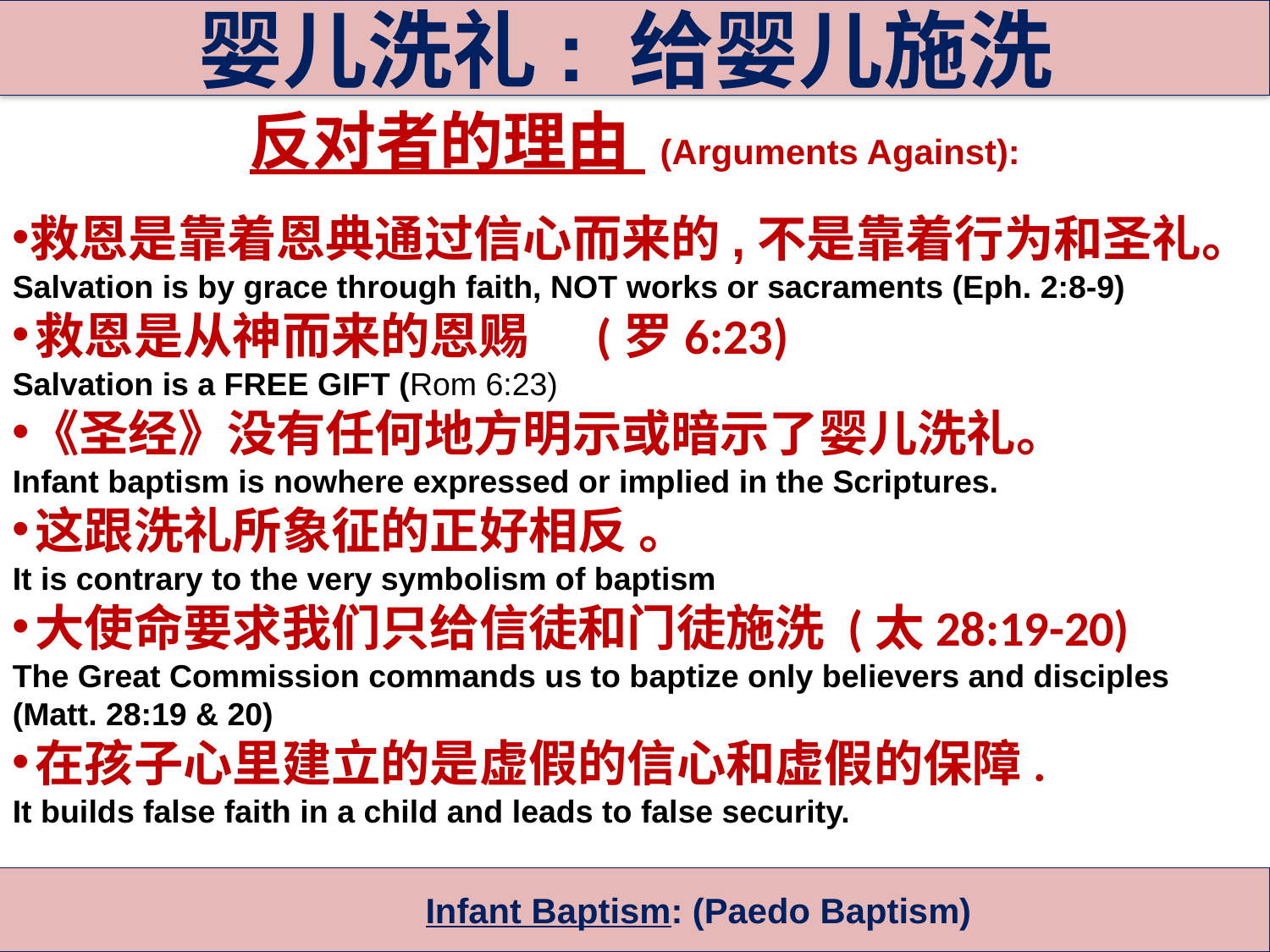

婴儿洗礼: 给婴儿施洗
反对者的理由 (Arguments Against):

救恩是靠着恩典通过信心而来的,不是靠着行为和圣礼。
Salvation is by grace through faith, NOT works or sacraments (Eph. 2:8-9)
救恩是从神而来的恩赐     (罗6:23)
Salvation is a FREE GIFT (Rom 6:23)
《圣经》没有任何地方明示或暗示了婴儿洗礼。
Infant baptism is nowhere expressed or implied in the Scriptures.
这跟洗礼所象征的正好相反 。
It is contrary to the very symbolism of baptism
大使命要求我们只给信徒和门徒施洗 (太28:19-20)
The Great Commission commands us to baptize only believers and disciples (Matt. 28:19 & 20)
在孩子心里建立的是虚假的信心和虚假的保障.
It builds false faith in a child and leads to false security.
Infant Baptism: (Paedo Baptism)